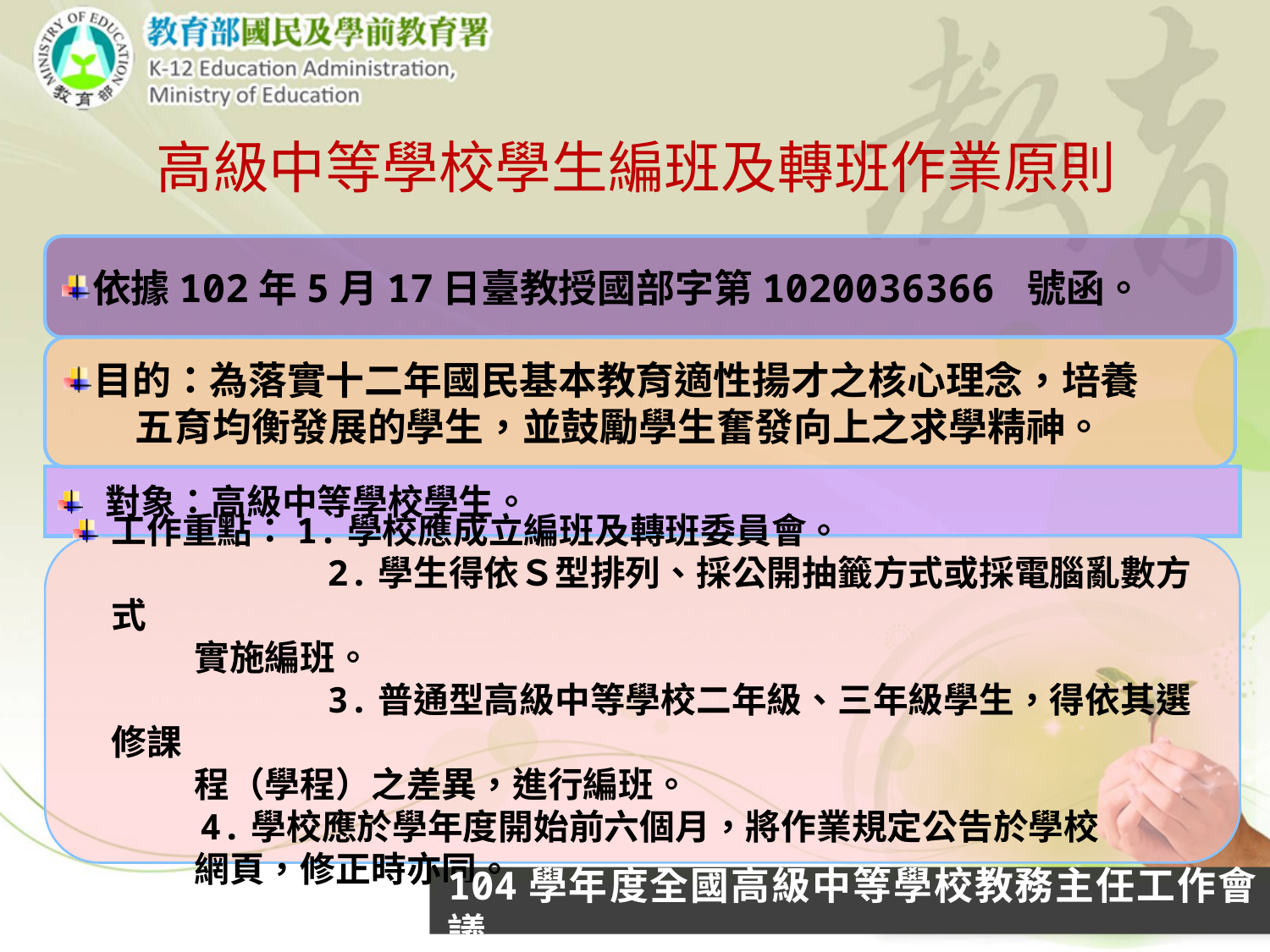

# 高級中等學校學生編班及轉班作業原則
依據102年5月17日臺教授國部字第1020036366 號函。
目的：為落實十二年國民基本教育適性揚才之核心理念，培養
       五育均衡發展的學生，並鼓勵學生奮發向上之求學精神。
對象：高級中等學校學生。
工作重點：1.學校應成立編班及轉班委員會。
            2.學生得依Ｓ型排列、採公開抽籤方式或採電腦亂數方式
              實施編班。
            3.普通型高級中等學校二年級、三年級學生，得依其選修課
              程（學程）之差異，進行編班。
          4.學校應於學年度開始前六個月，將作業規定公告於學校
              網頁，修正時亦同。
104學年度全國高級中等學校教務主任工作會議
40
40